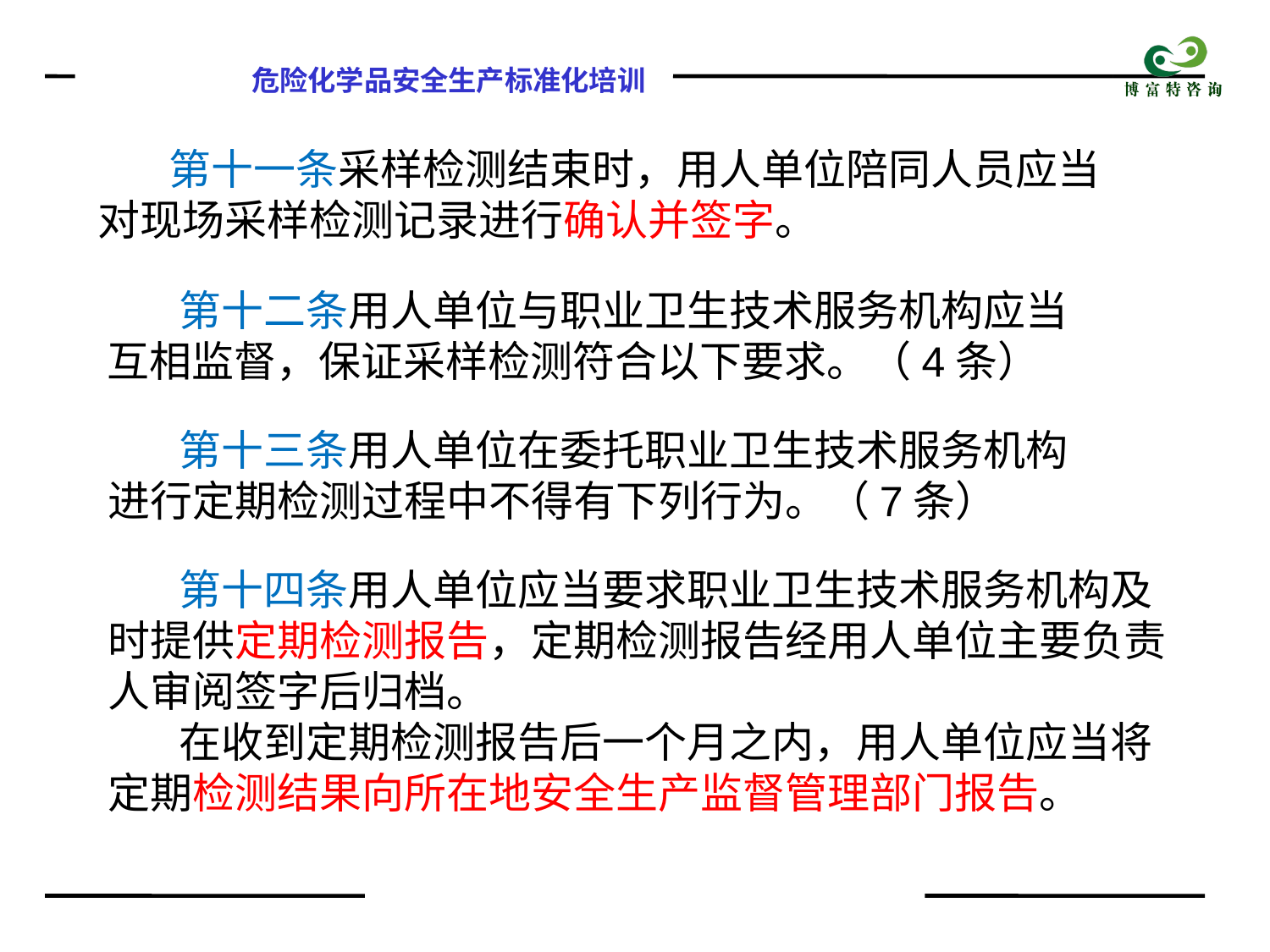

第十一条采样检测结束时，用人单位陪同人员应当对现场采样检测记录进行确认并签字。
  第十二条用人单位与职业卫生技术服务机构应当互相监督，保证采样检测符合以下要求。（4条）
  第十三条用人单位在委托职业卫生技术服务机构进行定期检测过程中不得有下列行为。（7条）
  第十四条用人单位应当要求职业卫生技术服务机构及时提供定期检测报告，定期检测报告经用人单位主要负责人审阅签字后归档。
  在收到定期检测报告后一个月之内，用人单位应当将定期检测结果向所在地安全生产监督管理部门报告。